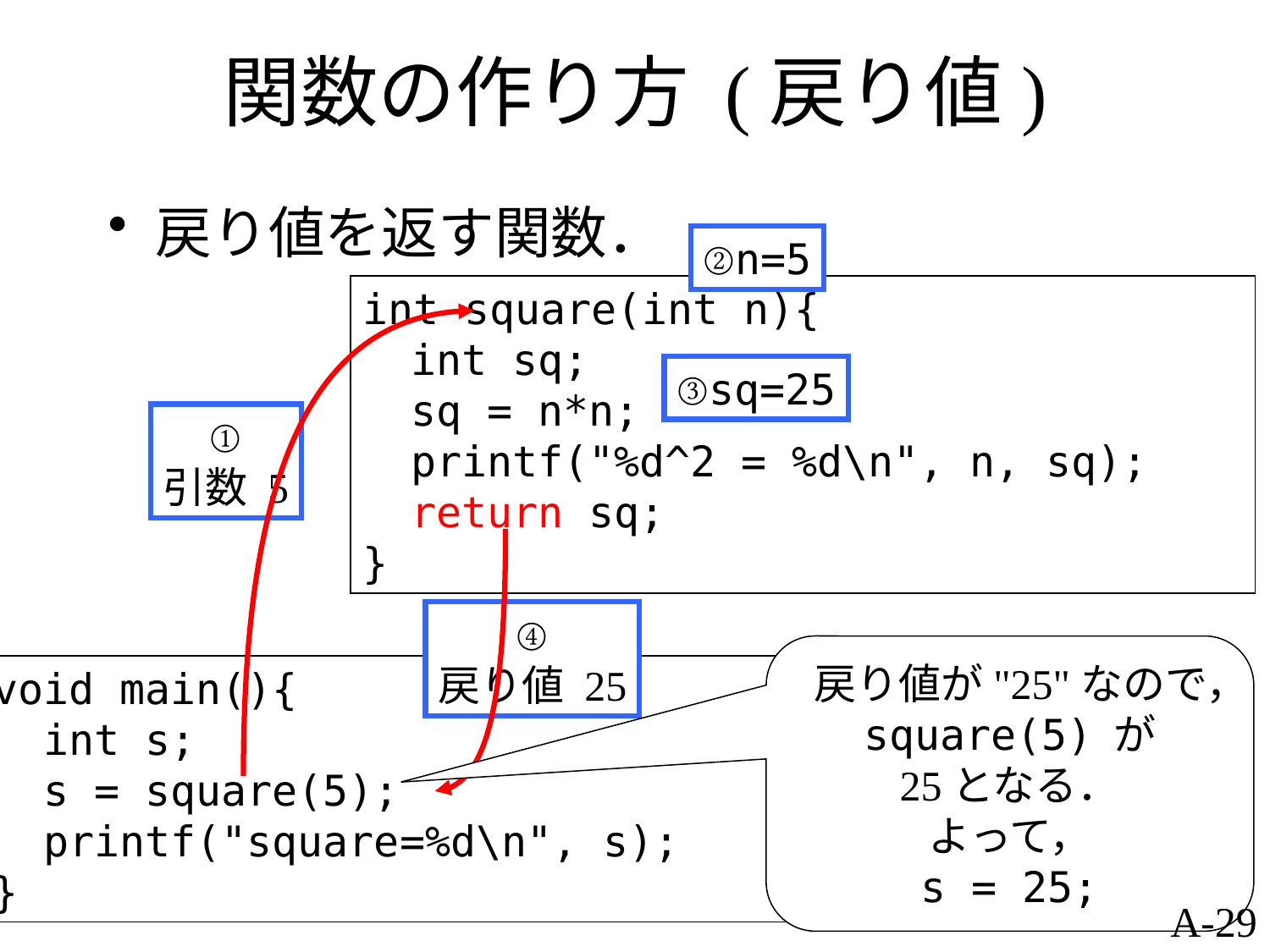

# 関数の作り方 (戻り値)
戻り値を返す関数．
②n=5
int square(int n){
	int sq;
	sq = n*n;
	printf("%d^2 = %d\n", n, sq);
	return sq;
}

①
引数 5
③sq=25

④
戻り値 25
戻り値が"25"なので，
square(5) が
25となる．
よって，
s = 25;
void main(){
  int s;
  s = square(5);
  printf("square=%d\n", s);
}

A-29